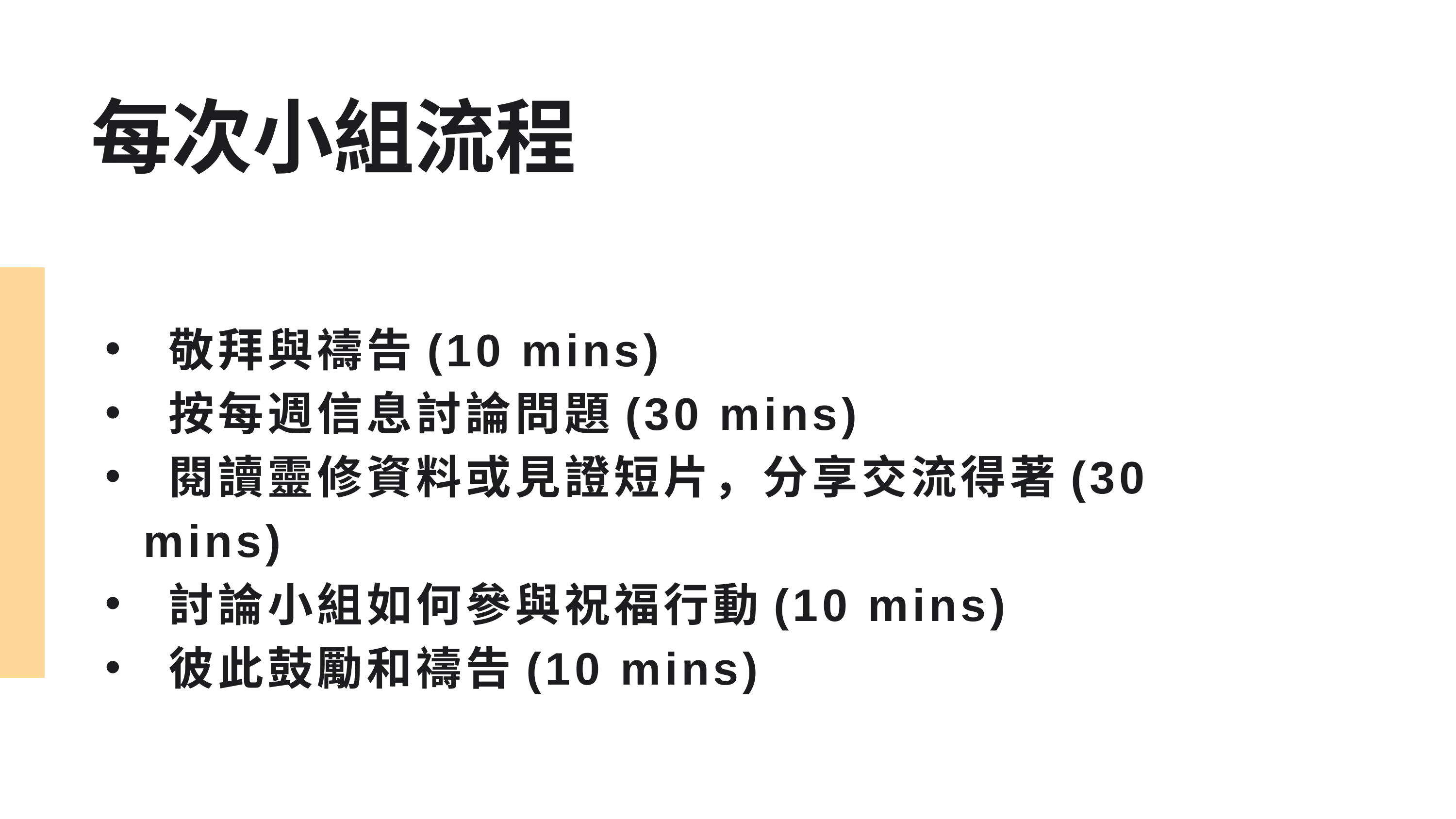

每次小組流程

 敬拜與禱告(10 mins)
 按每週信息討論問題(30 mins)
 閱讀靈修資料或見證短片，分享交流得著(30 mins)
 討論小組如何參與祝福行動(10 mins)
 彼此鼓勵和禱告(10 mins)